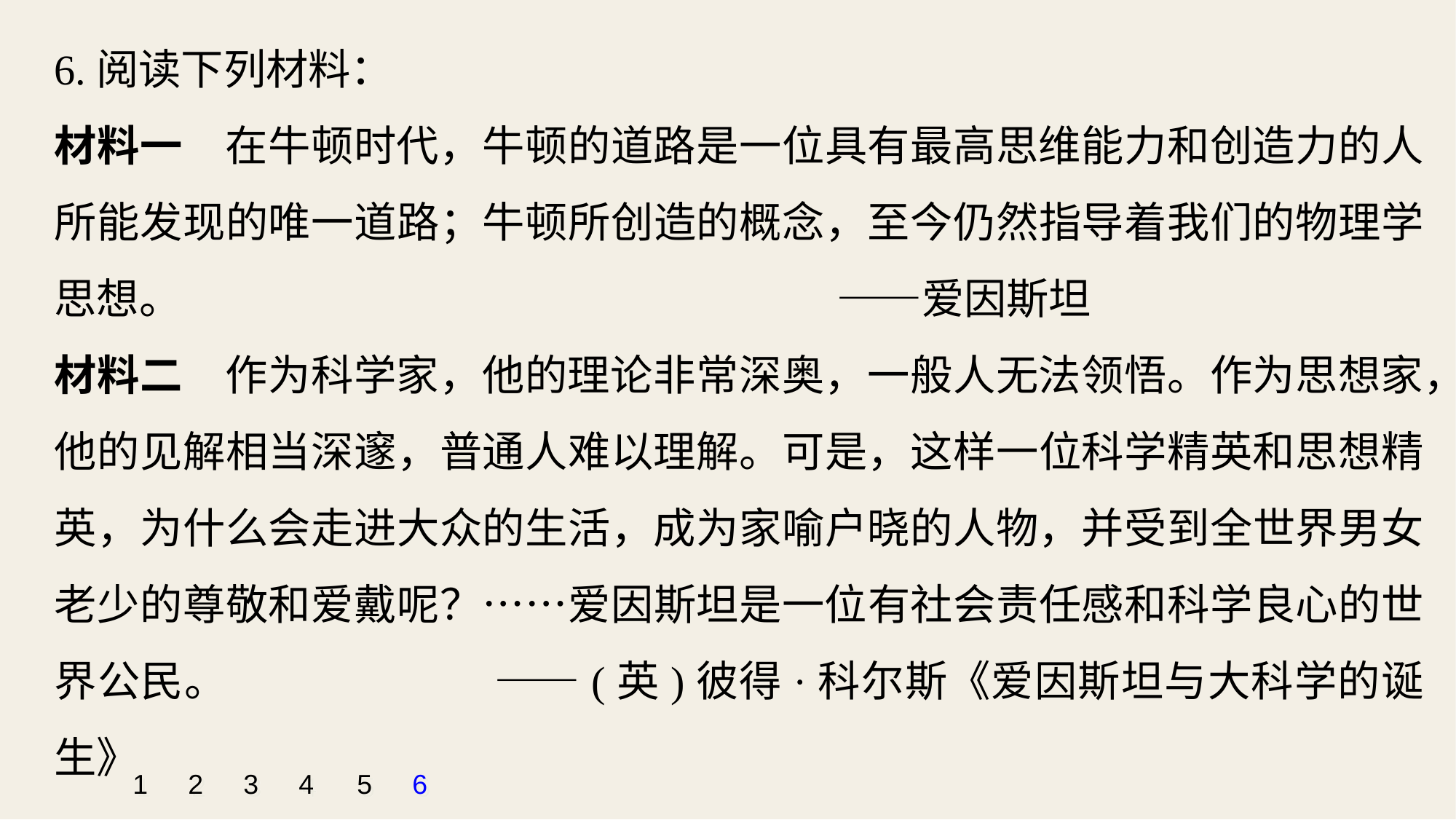

6.阅读下列材料：
材料一　在牛顿时代，牛顿的道路是一位具有最高思维能力和创造力的人所能发现的唯一道路；牛顿所创造的概念，至今仍然指导着我们的物理学思想。				                         ——爱因斯坦
材料二　作为科学家，他的理论非常深奥，一般人无法领悟。作为思想家，他的见解相当深邃，普通人难以理解。可是，这样一位科学精英和思想精英，为什么会走进大众的生活，成为家喻户晓的人物，并受到全世界男女老少的尊敬和爱戴呢？……爱因斯坦是一位有社会责任感和科学良心的世界公民。	               ——(英)彼得·科尔斯《爱因斯坦与大科学的诞生》
1
2
3
4
5
6